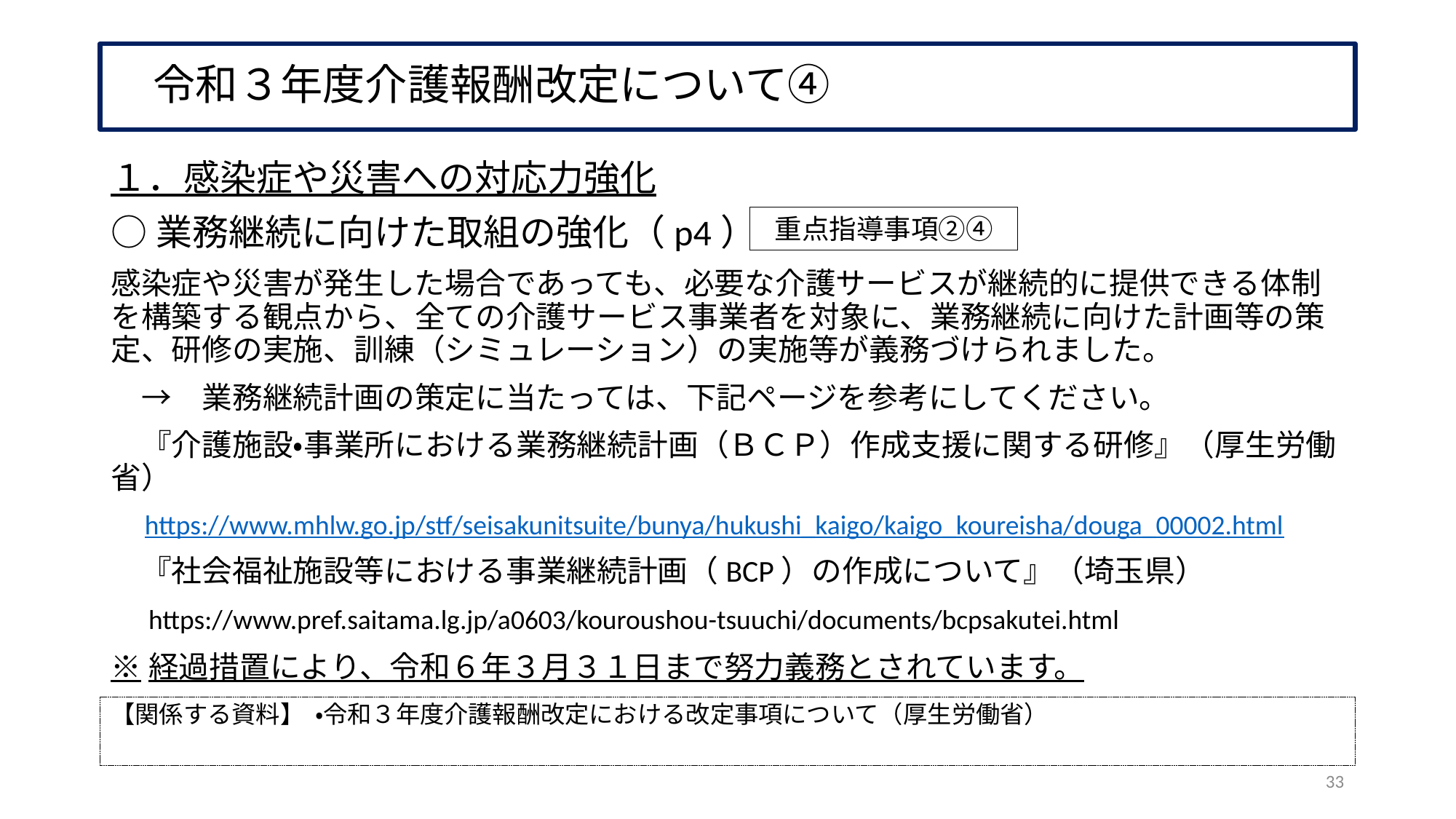

# 令和３年度介護報酬改定について④
１．感染症や災害への対応力強化
○業務継続に向けた取組の強化（p4）
感染症や災害が発生した場合であっても、必要な介護サービスが継続的に提供できる体制を構築する観点から、全ての介護サービス事業者を対象に、業務継続に向けた計画等の策定、研修の実施、訓練（シミュレーション）の実施等が義務づけられました。
　→　業務継続計画の策定に当たっては、下記ページを参考にしてください。
　『介護施設・事業所における業務継続計画（ＢＣＰ）作成支援に関する研修』（厚生労働省）
　https://www.mhlw.go.jp/stf/seisakunitsuite/bunya/hukushi_kaigo/kaigo_koureisha/douga_00002.html
　『社会福祉施設等における事業継続計画（BCP）の作成について』（埼玉県）
　https://www.pref.saitama.lg.jp/a0603/kouroushou-tsuuchi/documents/bcpsakutei.html
※経過措置により、令和６年３月３１日まで努力義務とされています。
重点指導事項②④
【関係する資料】  ・令和３年度介護報酬改定における改定事項について（厚生労働省）
33